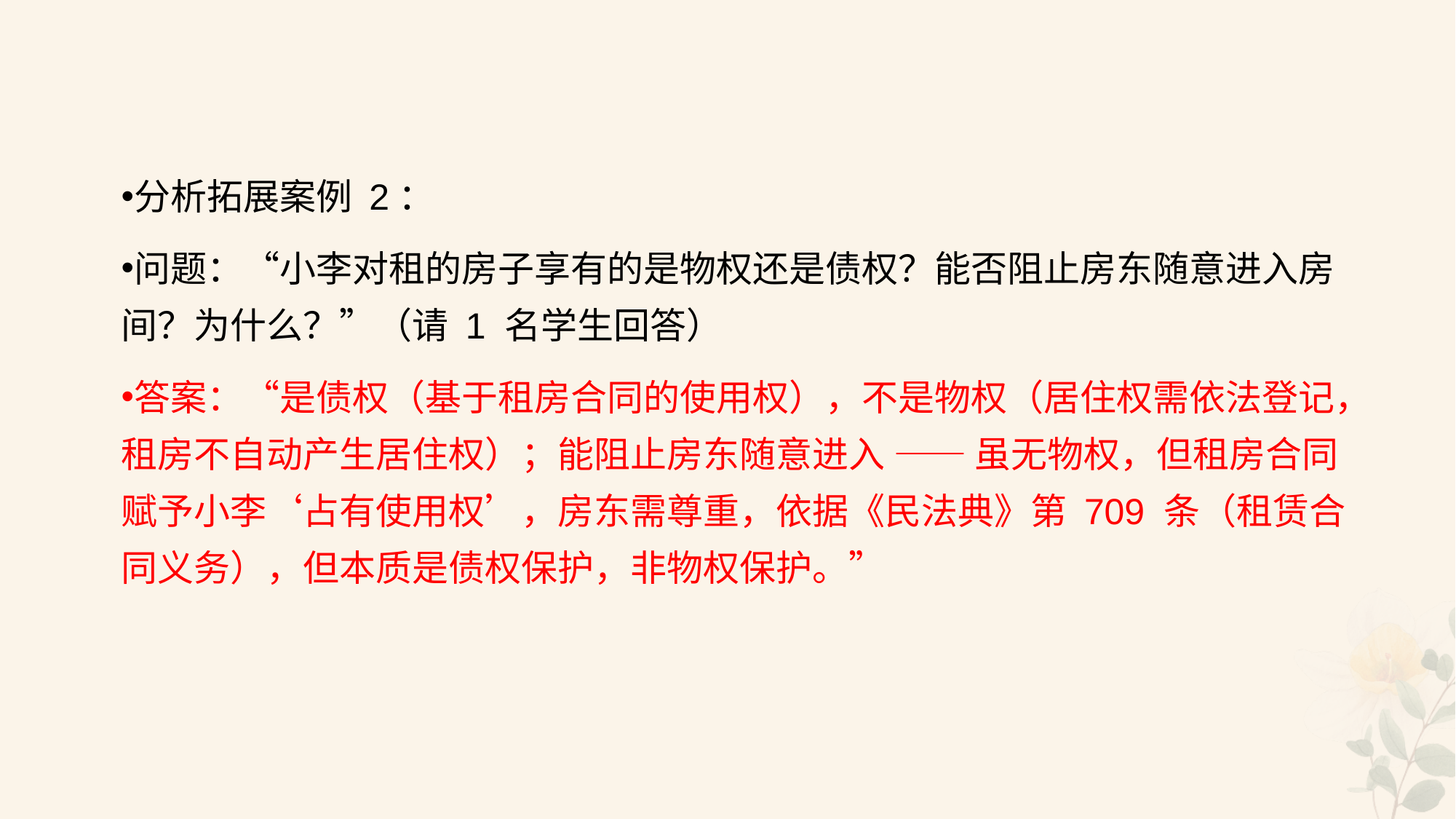

#
分析拓展案例 2：
问题：“小李对租的房子享有的是物权还是债权？能否阻止房东随意进入房间？为什么？”（请 1 名学生回答）
答案：“是债权（基于租房合同的使用权），不是物权（居住权需依法登记，租房不自动产生居住权）；能阻止房东随意进入 —— 虽无物权，但租房合同赋予小李‘占有使用权’，房东需尊重，依据《民法典》第 709 条（租赁合同义务），但本质是债权保护，非物权保护。”